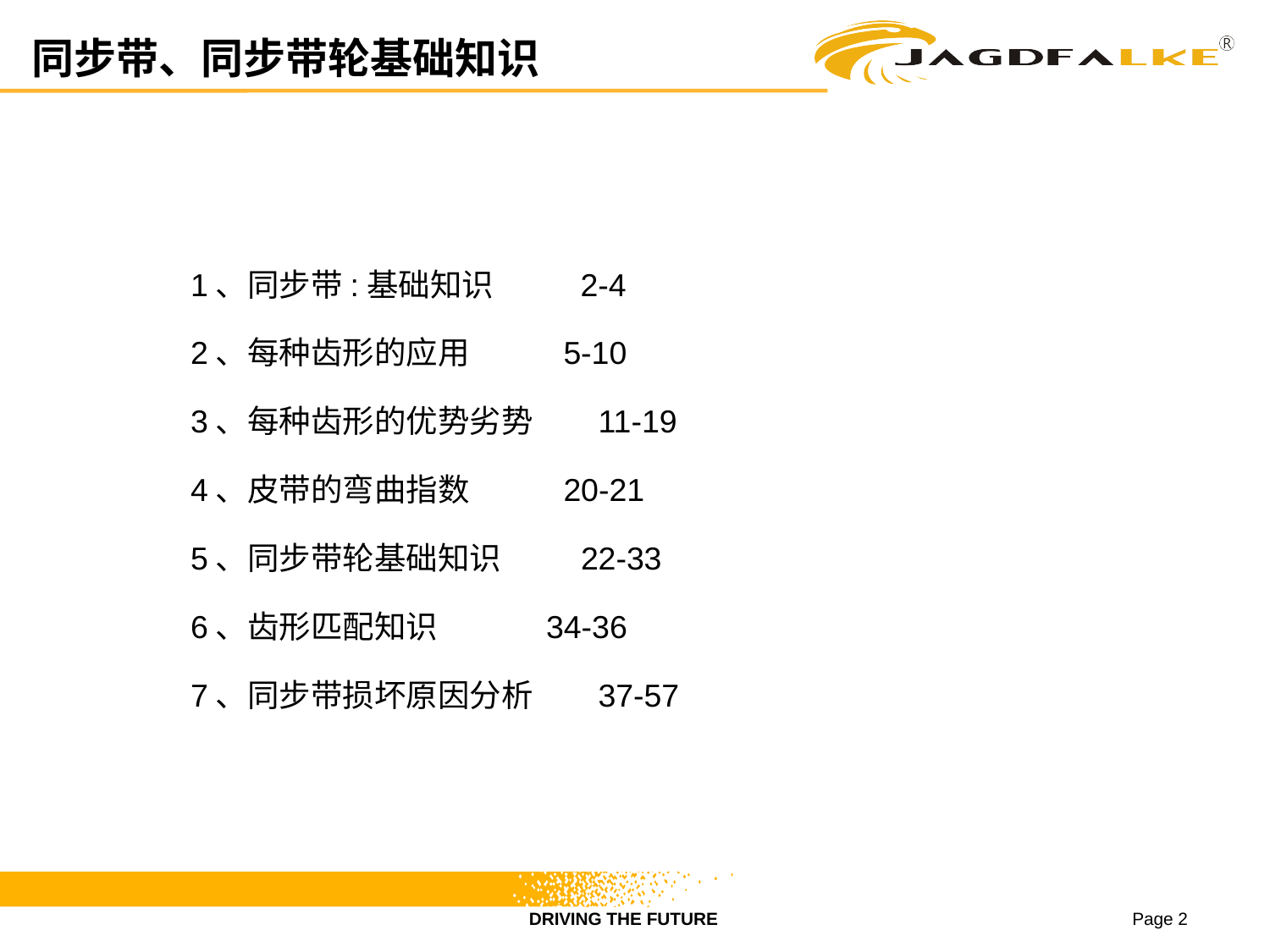

同步带、同步带轮基础知识
1、同步带:基础知识           2-4
2、每种齿形的应用            5-10
3、每种齿形的优势劣势        11-19
4、皮带的弯曲指数            20-21
5、同步带轮基础知识          22-33
6、齿形匹配知识              34-36
7、同步带损坏原因分析        37-57
DRIVING THE FUTURE
Page 2